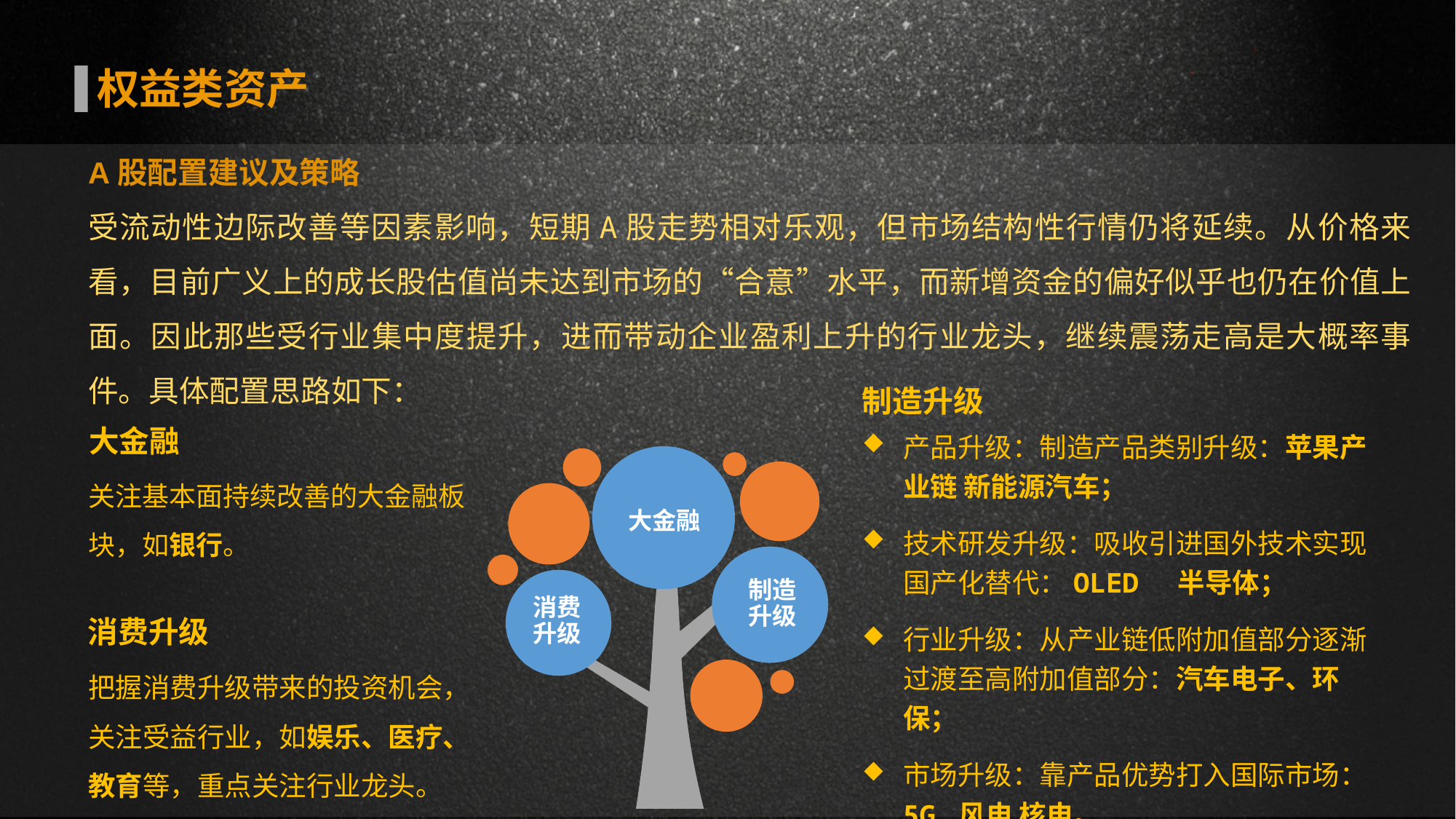

权益类资产

A股配置建议及策略
受流动性边际改善等因素影响，短期A股走势相对乐观，但市场结构性行情仍将延续。从价格来看，目前广义上的成长股估值尚未达到市场的“合意”水平，而新增资金的偏好似乎也仍在价值上面。因此那些受行业集中度提升，进而带动企业盈利上升的行业龙头，继续震荡走高是大概率事件。具体配置思路如下：

制造升级
产品升级：制造产品类别升级：苹果产业链 新能源汽车；
技术研发升级：吸收引进国外技术实现国产化替代：OLED  半导体；
行业升级：从产业链低附加值部分逐渐过渡至高附加值部分：汽车电子、环保；
市场升级：靠产品优势打入国际市场：5G 风电 核电。

大金融

关注基本面持续改善的大金融板块，如银行。

大金融

制造升级
消费升级
消费升级
把握消费升级带来的投资机会，关注受益行业，如娱乐、医疗、教育等，重点关注行业龙头。

18